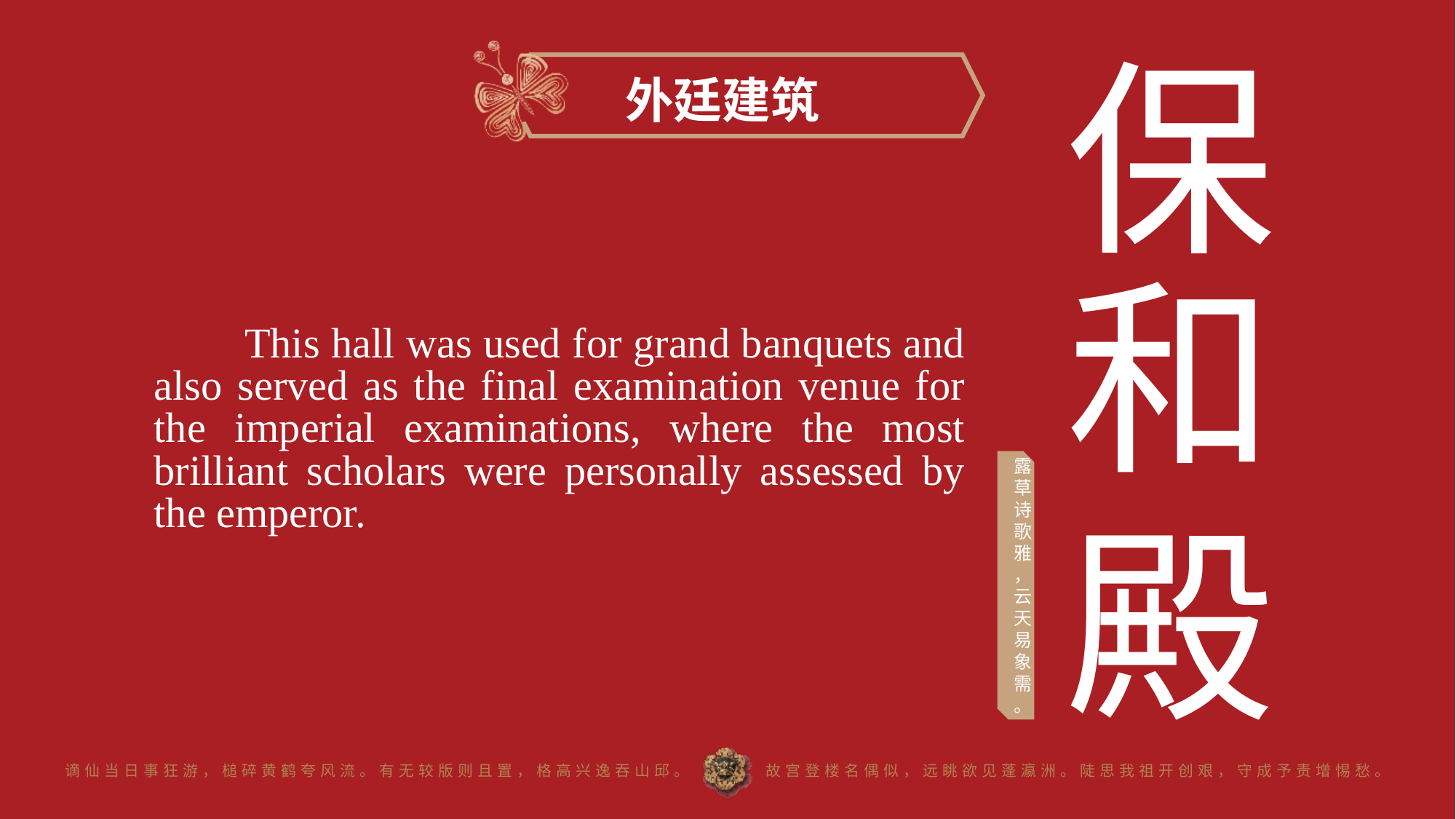

保
外廷建筑
和
        This hall was used for grand banquets and also served as the final examination venue for the imperial examinations, where the most brilliant scholars were personally assessed by the emperor.
露草诗歌雅，云天易象需。
殿